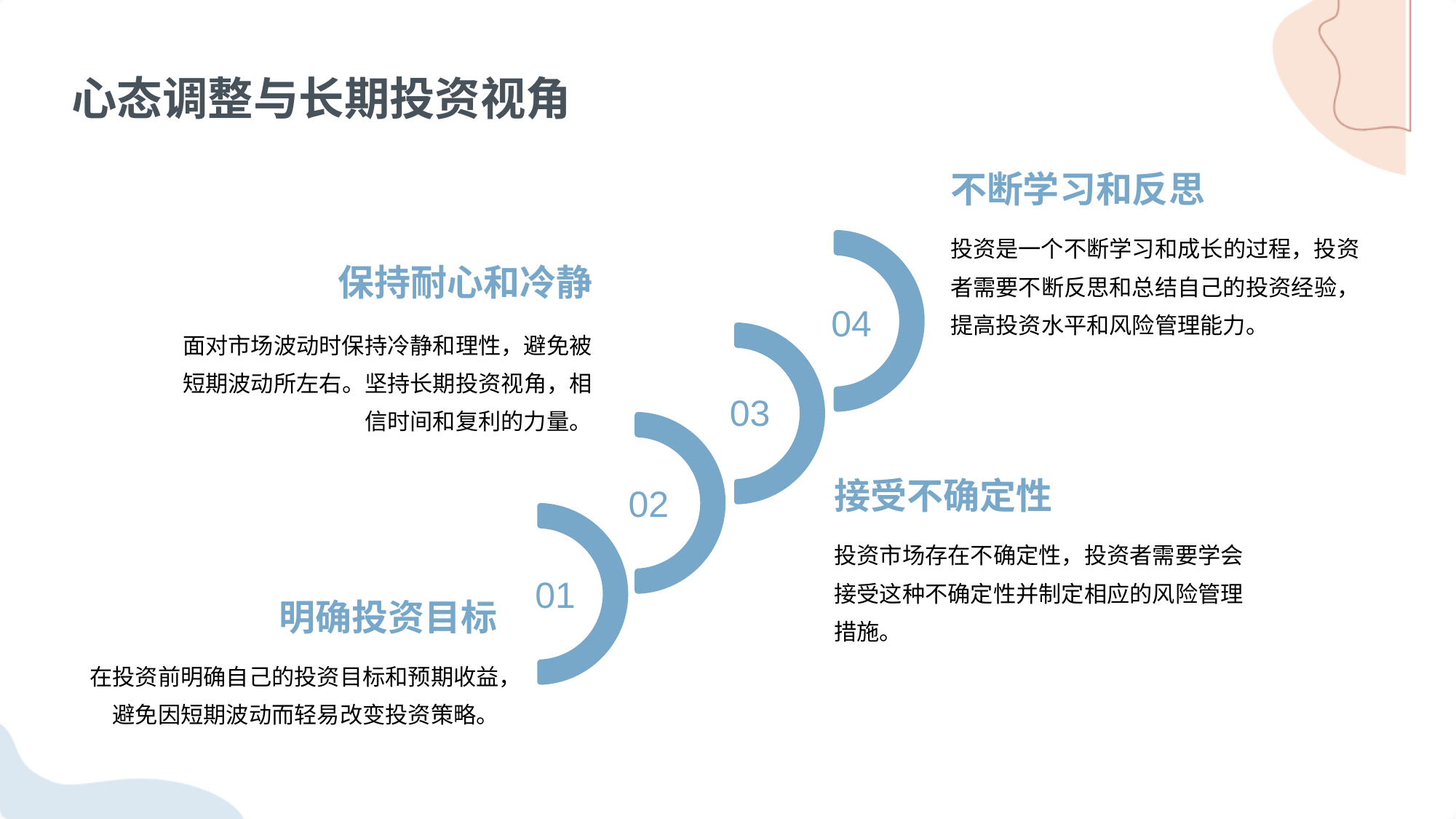

心态调整与长期投资视角
不断学习和反思
投资是一个不断学习和成长的过程，投资者需要不断反思和总结自己的投资经验，提高投资水平和风险管理能力。

保持耐心和冷静
04
面对市场波动时保持冷静和理性，避免被短期波动所左右。坚持长期投资视角，相信时间和复利的力量。

03

接受不确定性
02

投资市场存在不确定性，投资者需要学会接受这种不确定性并制定相应的风险管理措施。
01
明确投资目标
在投资前明确自己的投资目标和预期收益，避免因短期波动而轻易改变投资策略。